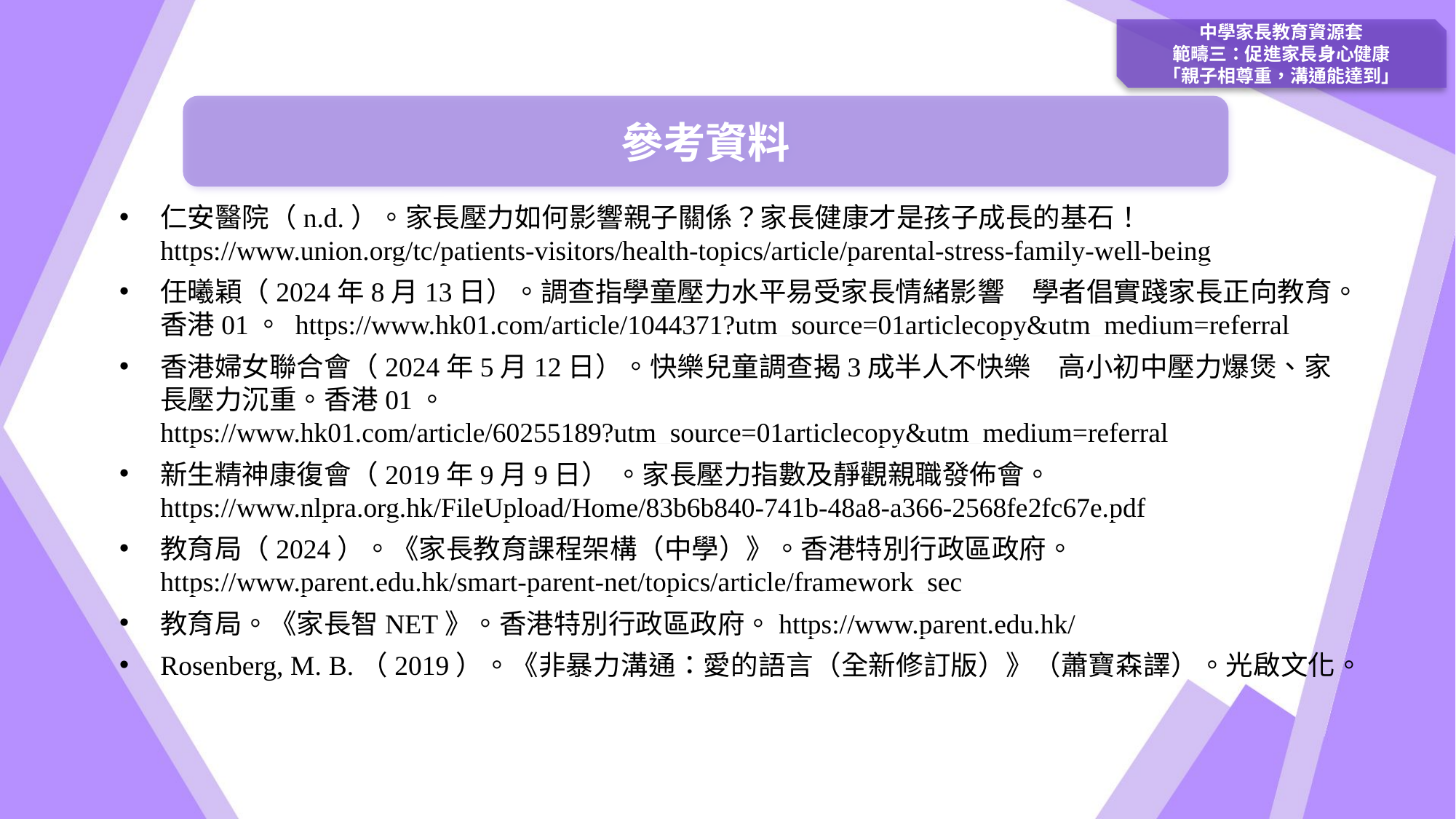

中學家長教育資源套
範疇三：促進家長身心健康
「親子相尊重，溝通能達到」
參考資料
仁安醫院（n.d.）。家長壓力如何影響親子關係？家長健康才是孩子成長的基石！ https://www.union.org/tc/patients-visitors/health-topics/article/parental-stress-family-well-being
任曦穎（2024年8月13日）。調查指學童壓力水平易受家長情緒影響　學者倡實踐家長正向教育。香港01。 https://www.hk01.com/article/1044371?utm_source=01articlecopy&utm_medium=referral
香港婦女聯合會（2024年5月12日）。快樂兒童調查揭3成半人不快樂　高小初中壓力爆煲、家長壓力沉重。香港01。 https://www.hk01.com/article/60255189?utm_source=01articlecopy&utm_medium=referral
新生精神康復會（2019年9月9日） 。家長壓力指數及靜觀親職發佈會。 https://www.nlpra.org.hk/FileUpload/Home/83b6b840-741b-48a8-a366-2568fe2fc67e.pdf
教育局（2024）。《家長教育課程架構（中學）》。香港特別行政區政府。https://www.parent.edu.hk/smart-parent-net/topics/article/framework_sec
教育局。《家長智NET》。香港特別行政區政府。https://www.parent.edu.hk/
Rosenberg, M. B.（2019）。《非暴力溝通：愛的語言（全新修訂版）》（蕭寶森譯）。光啟文化。